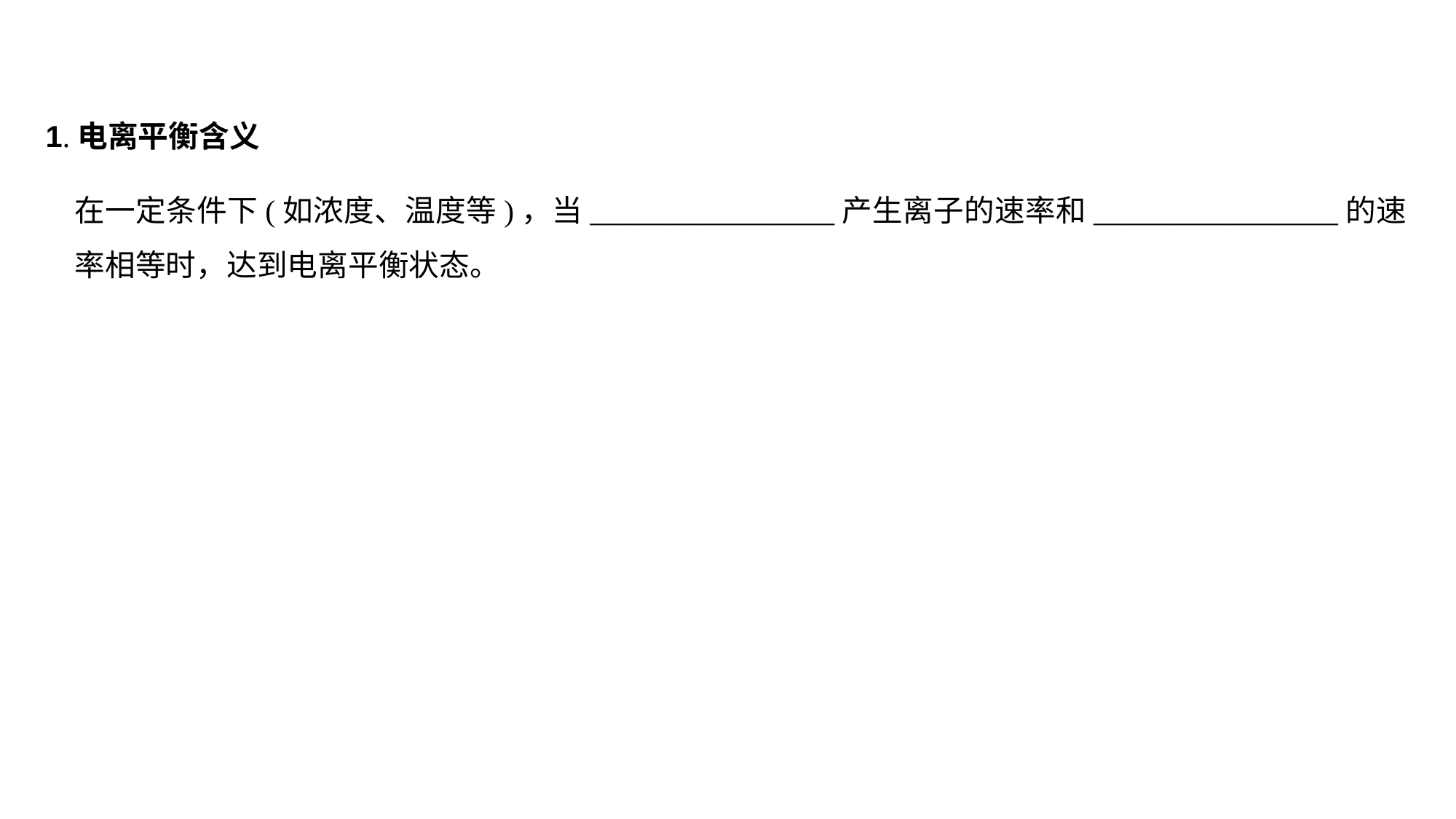

1.电离平衡含义
在一定条件下(如浓度、温度等)，当________________产生离子的速率和________________的速率相等时，达到电离平衡状态。